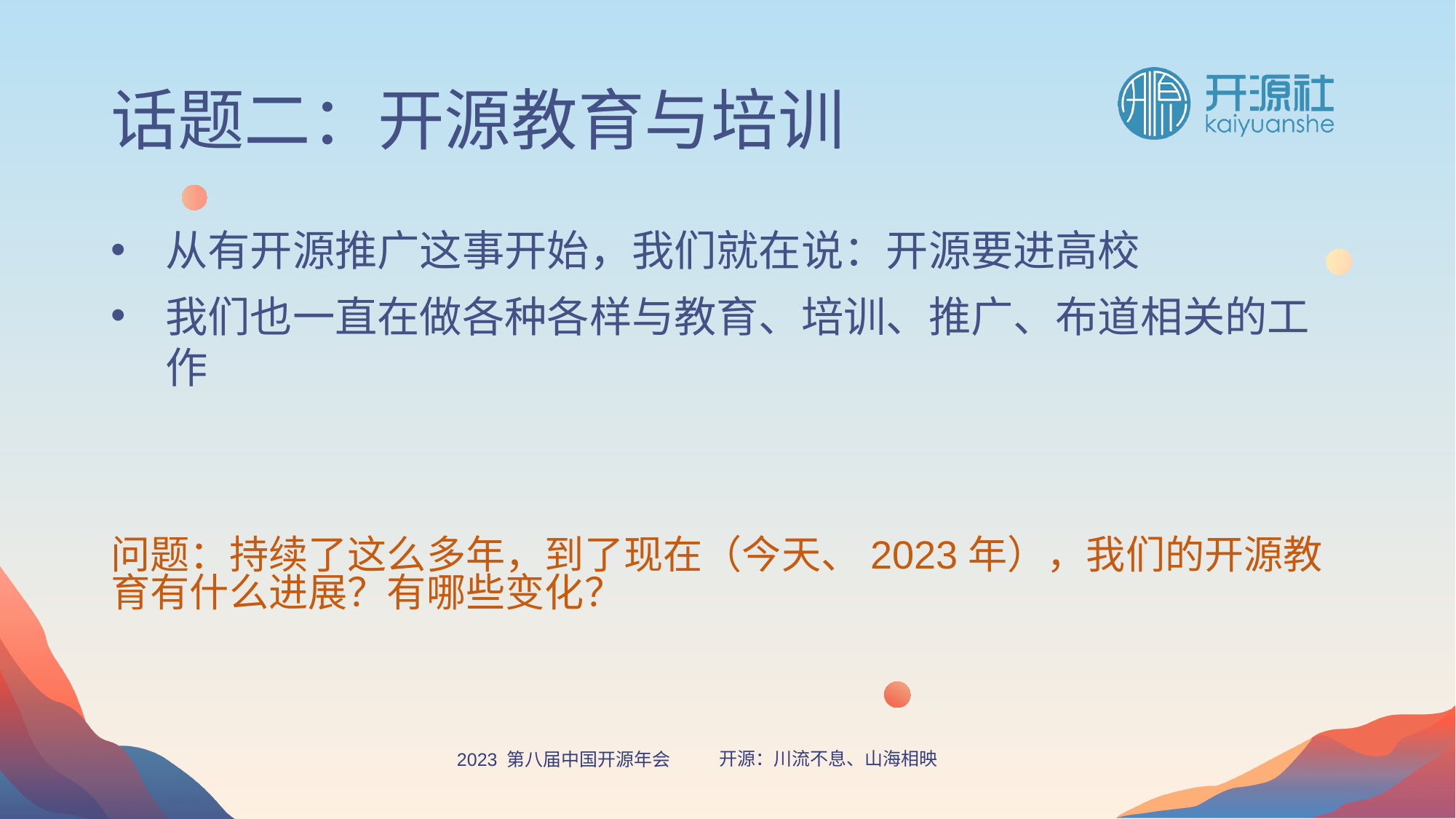

# 话题二：开源教育与培训
从有开源推广这事开始，我们就在说：开源要进高校
我们也一直在做各种各样与教育、培训、推广、布道相关的工作

问题：持续了这么多年，到了现在（今天、2023年），我们的开源教育有什么进展？有哪些变化？